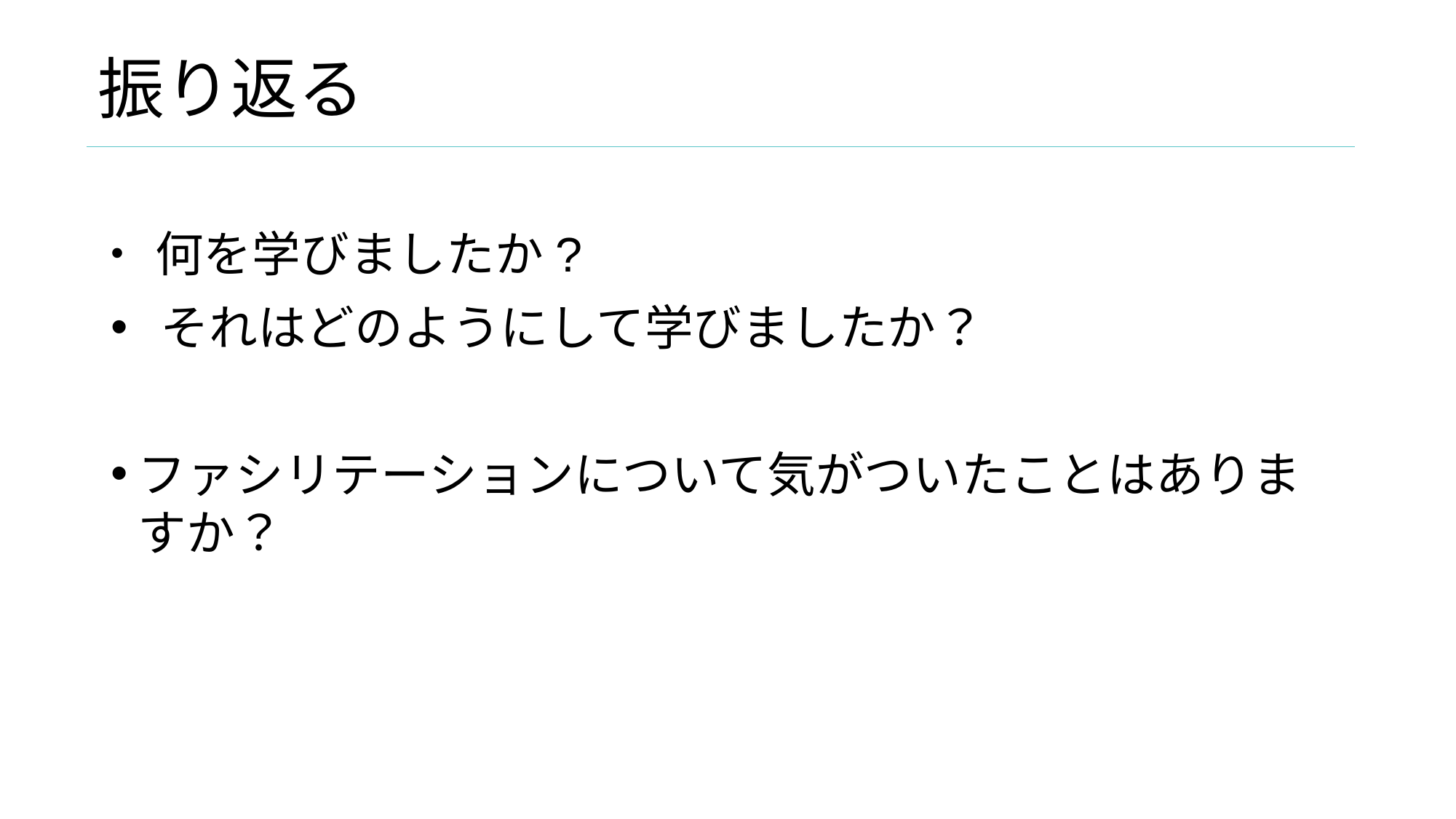

# 振り返る
 何を学びましたか?
 それはどのようにして学びましたか？

ファシリテーションについて気がついたことはありますか？